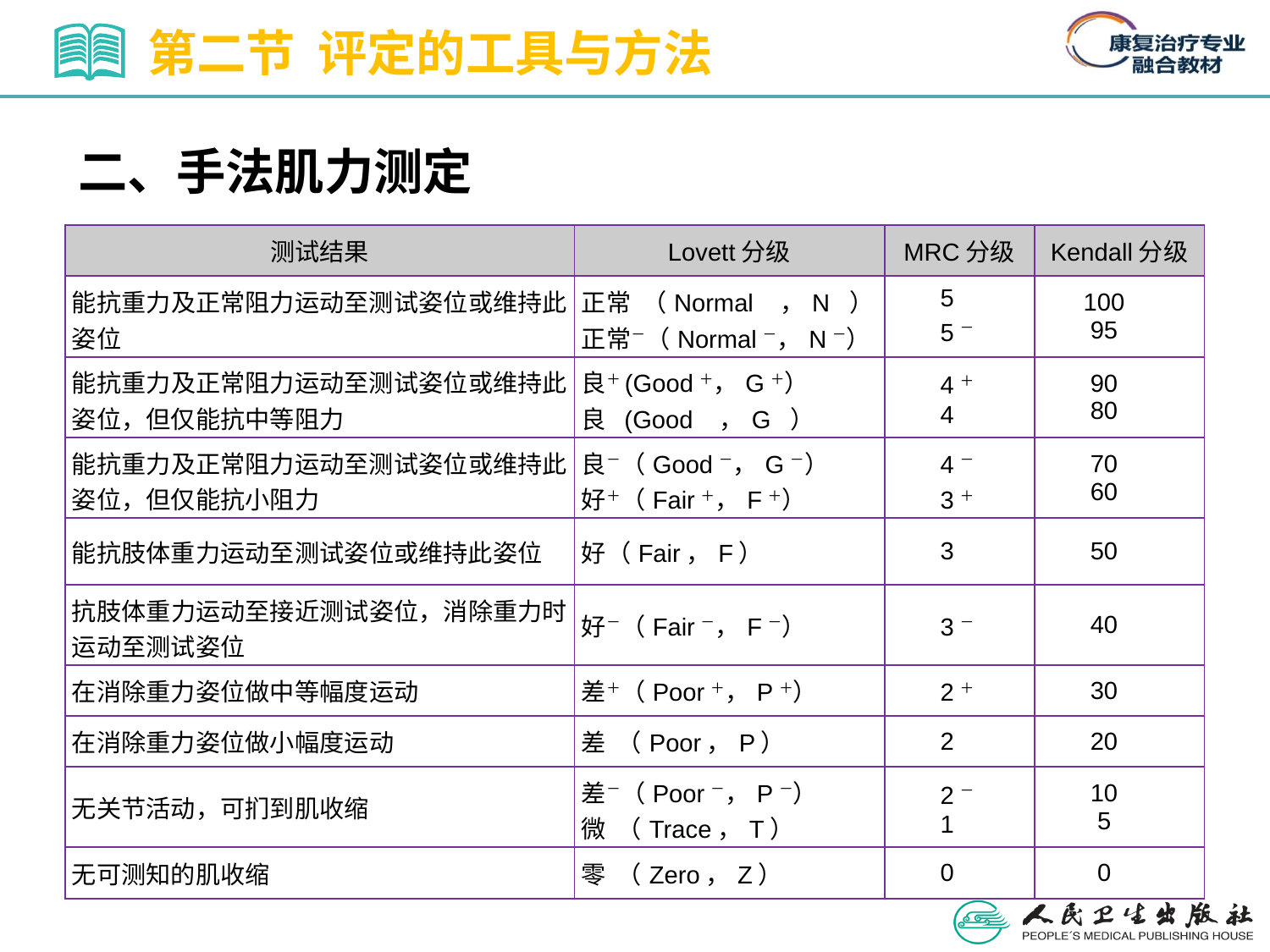

第二节  评定的工具与方法
二、手法肌力测定
| 测试结果 | Lovett分级 | MRC分级 | Kendall分级 |
| --- | --- | --- | --- |
| 能抗重力及正常阻力运动至测试姿位或维持此姿位 | 正常 （Normal ，N ） 正常－（Normal－，N－） | 5 5－ | 100 95 |
| 能抗重力及正常阻力运动至测试姿位或维持此姿位，但仅能抗中等阻力 | 良＋(Good＋，G＋） 良 (Good ，G ） | 4＋ 4 | 90 80 |
| 能抗重力及正常阻力运动至测试姿位或维持此姿位，但仅能抗小阻力 | 良－（Good－，G－） 好＋（Fair＋，F＋） | 4－ 3＋ | 70 60 |
| 能抗肢体重力运动至测试姿位或维持此姿位 | 好（Fair，F） | 3 | 50 |
| 抗肢体重力运动至接近测试姿位，消除重力时运动至测试姿位 | 好－（Fair－，F－） | 3－ | 40 |
| 在消除重力姿位做中等幅度运动 | 差＋（Poor＋，P＋） | 2＋ | 30 |
| 在消除重力姿位做小幅度运动 | 差 （Poor，P） | 2 | 20 |
| 无关节活动，可扪到肌收缩 | 差－（Poor－，P－） 微 （Trace，T） | 2－ 1 | 10 5 |
| 无可测知的肌收缩 | 零 （Zero，Z） | 0 | 0 |